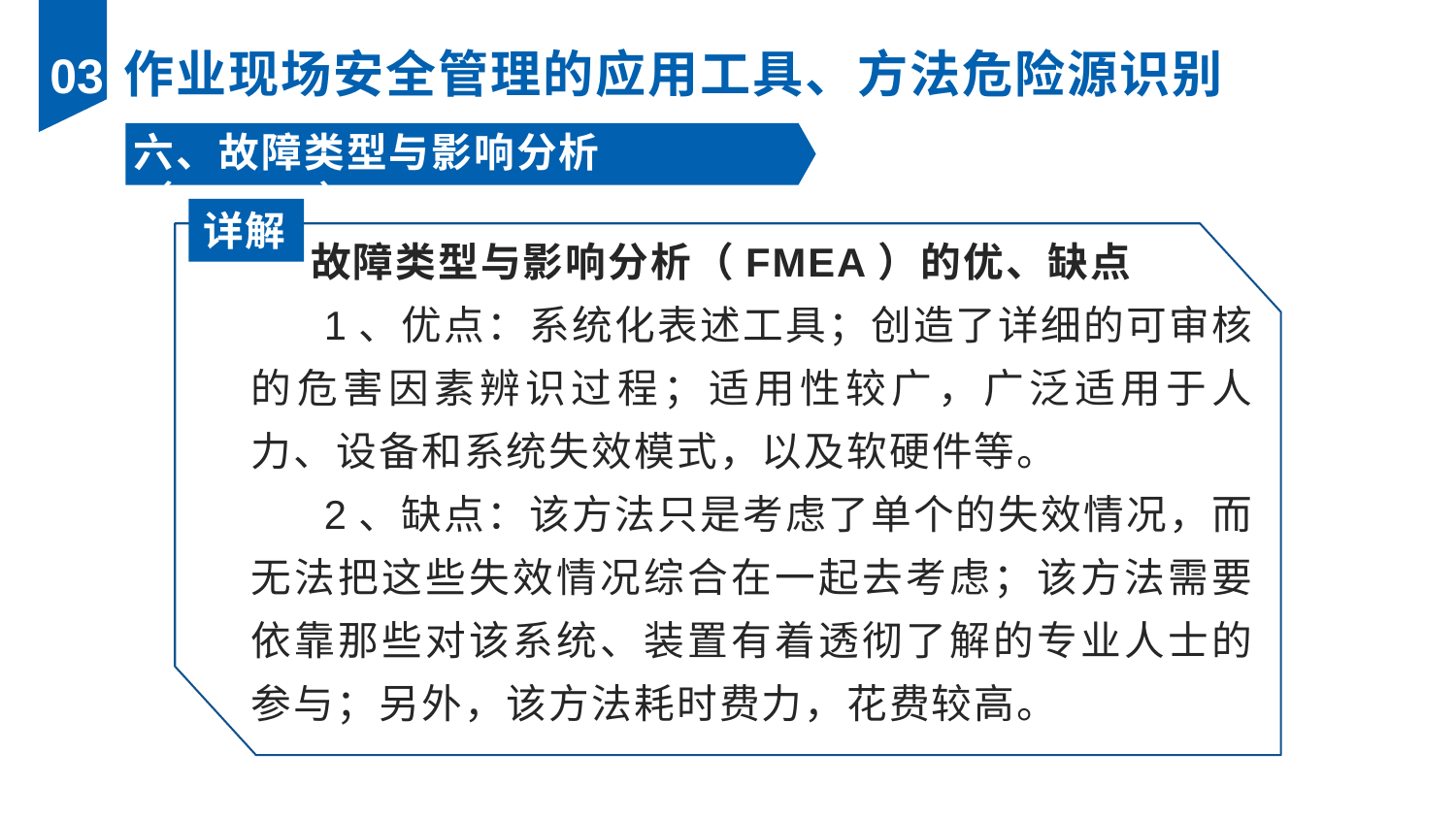

作业现场安全管理的应用工具、方法危险源识别
03
六、故障类型与影响分析（FMEA）

详解

故障类型与影响分析（FMEA）的优、缺点
1、优点：系统化表述工具；创造了详细的可审核的危害因素辨识过程；适用性较广，广泛适用于人力、设备和系统失效模式，以及软硬件等。
2、缺点：该方法只是考虑了单个的失效情况，而无法把这些失效情况综合在一起去考虑；该方法需要依靠那些对该系统、装置有着透彻了解的专业人士的参与；另外，该方法耗时费力，花费较高。